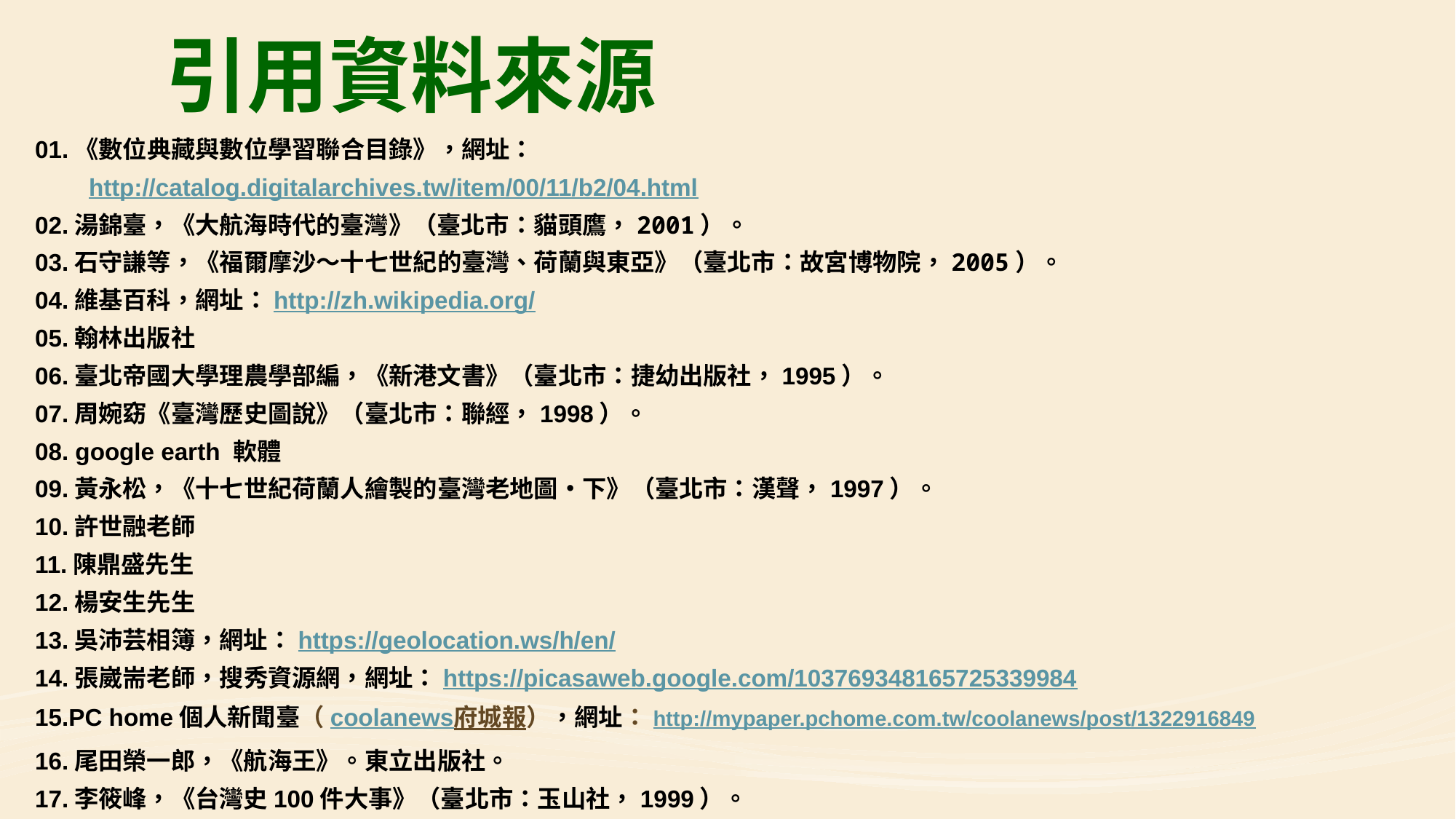

引用資料來源
01.《數位典藏與數位學習聯合目錄》，網址：
        http://catalog.digitalarchives.tw/item/00/11/b2/04.html
02.湯錦臺，《大航海時代的臺灣》（臺北市：貓頭鷹，2001）。
03.石守謙等，《福爾摩沙～十七世紀的臺灣、荷蘭與東亞》（臺北市：故宮博物院，2005）。
04.維基百科，網址：http://zh.wikipedia.org/
05.翰林出版社
06.臺北帝國大學理農學部編，《新港文書》（臺北市：捷幼出版社，1995）。
07.周婉窈《臺灣歷史圖說》（臺北市：聯經，1998）。
08. google earth 軟體
09.黃永松，《十七世紀荷蘭人繪製的臺灣老地圖•下》（臺北市：漢聲，1997）。
10.許世融老師
11.陳鼎盛先生
12.楊安生先生
13.吳沛芸相簿，網址：https://geolocation.ws/h/en/
14.張崴耑老師，搜秀資源網，網址：https://picasaweb.google.com/103769348165725339984
15.PC home個人新聞臺（coolanews府城報），網址：http://mypaper.pchome.com.tw/coolanews/post/1322916849
16.尾田榮一郎，《航海王》。東立出版社。
17.李筱峰，《台灣史100件大事》（臺北市：玉山社，1999）。